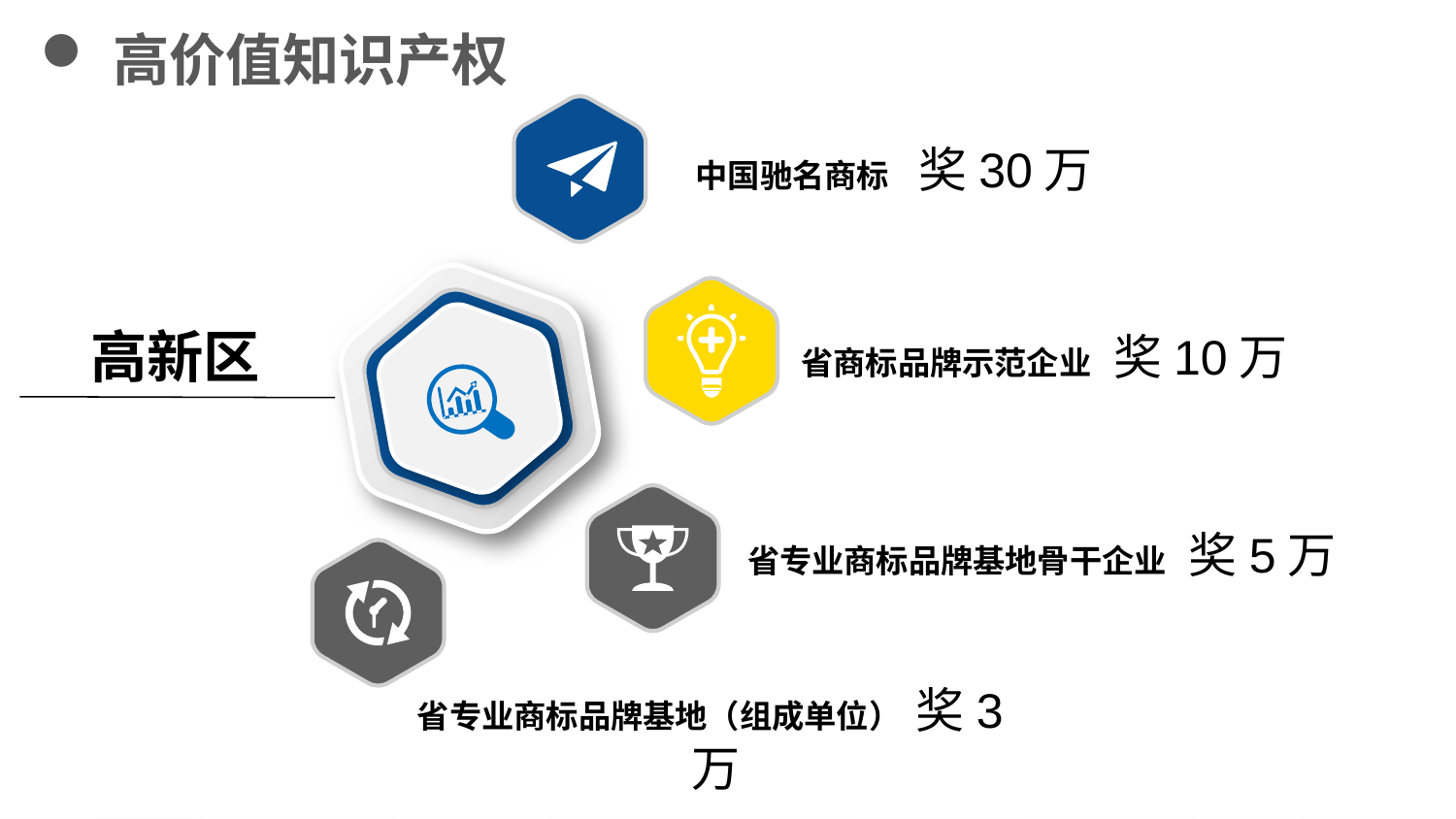

高价值知识产权

中国驰名商标    奖30万

高新区
省商标品牌示范企业   奖10万

省专业商标品牌基地骨干企业   奖5万

省专业商标品牌基地（组成单位）  奖3万